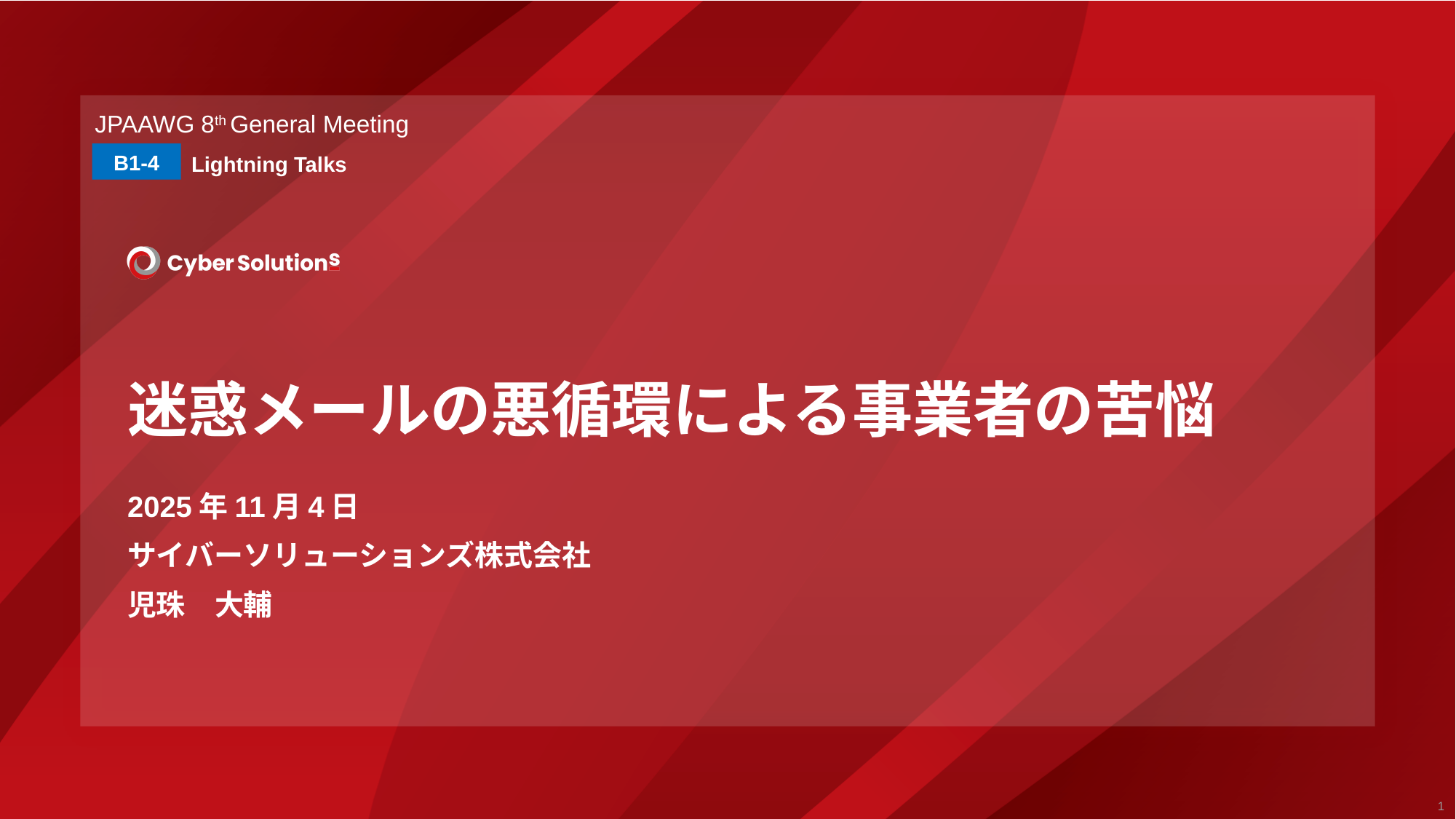

JPAAWG 8th General Meeting
B1-4
Lightning Talks
# 迷惑メールの悪循環による事業者の苦悩

2025年11月4日
サイバーソリューションズ株式会社
児珠　大輔

1